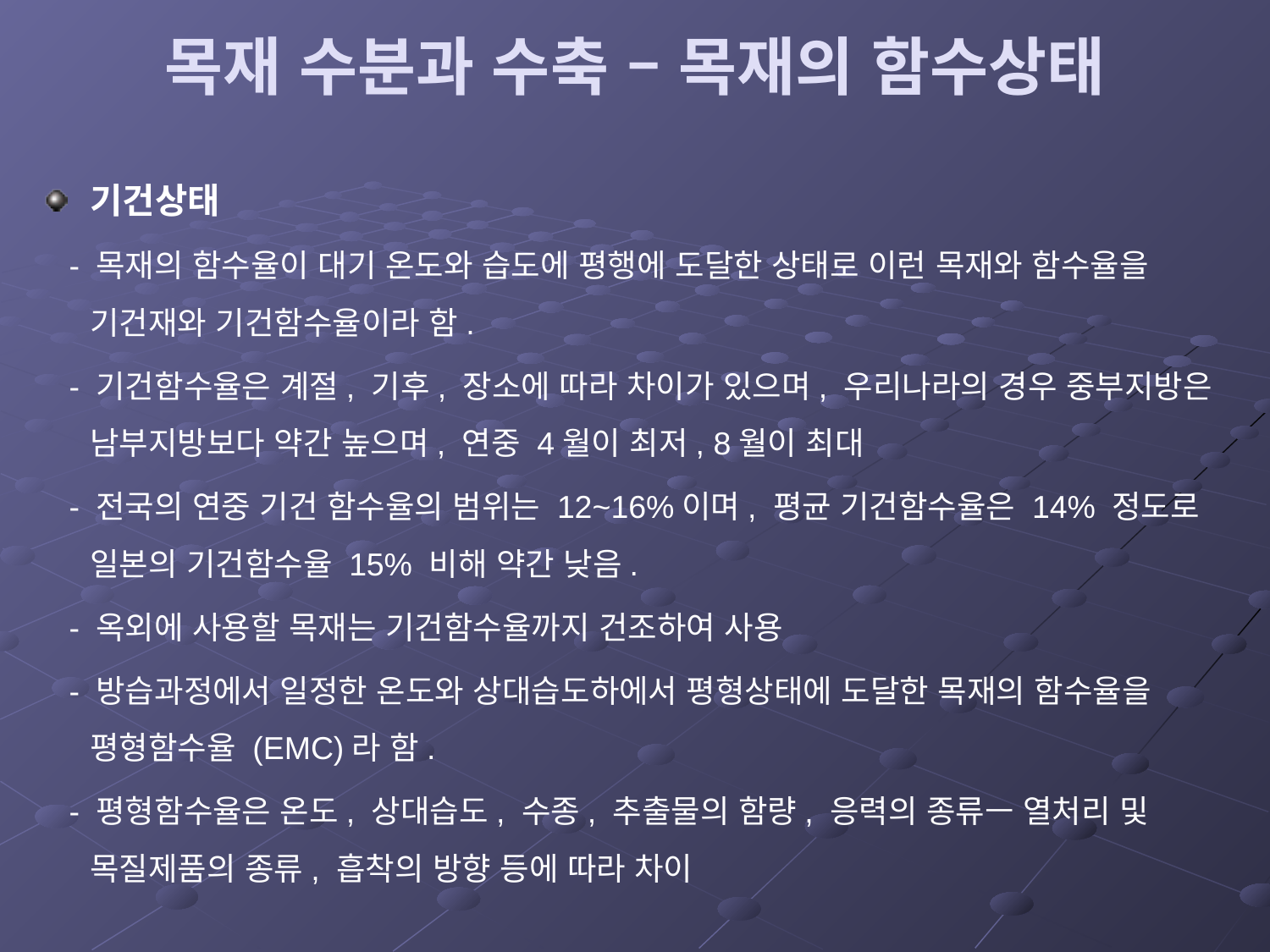

# 목재 수분과 수축 – 목재의 함수상태
기건상태
   - 목재의 함수율이 대기 온도와 습도에 평행에 도달한 상태로 이런 목재와 함수율을 기건재와 기건함수율이라 함.
   - 기건함수율은 계절, 기후, 장소에 따라 차이가 있으며, 우리나라의 경우 중부지방은 남부지방보다 약간 높으며, 연중 4월이 최저, 8월이 최대
   - 전국의 연중 기건 함수율의 범위는 12~16%이며, 평균 기건함수율은 14% 정도로 일본의 기건함수율 15% 비해 약간 낮음.
   - 옥외에 사용할 목재는 기건함수율까지 건조하여 사용
   - 방습과정에서 일정한 온도와 상대습도하에서 평형상태에 도달한 목재의 함수율을 평형함수율 (EMC)라 함.
   - 평형함수율은 온도, 상대습도, 수종, 추출물의 함량, 응력의 종류ㅡ 열처리 및 목질제품의 종류, 흡착의 방향 등에 따라 차이